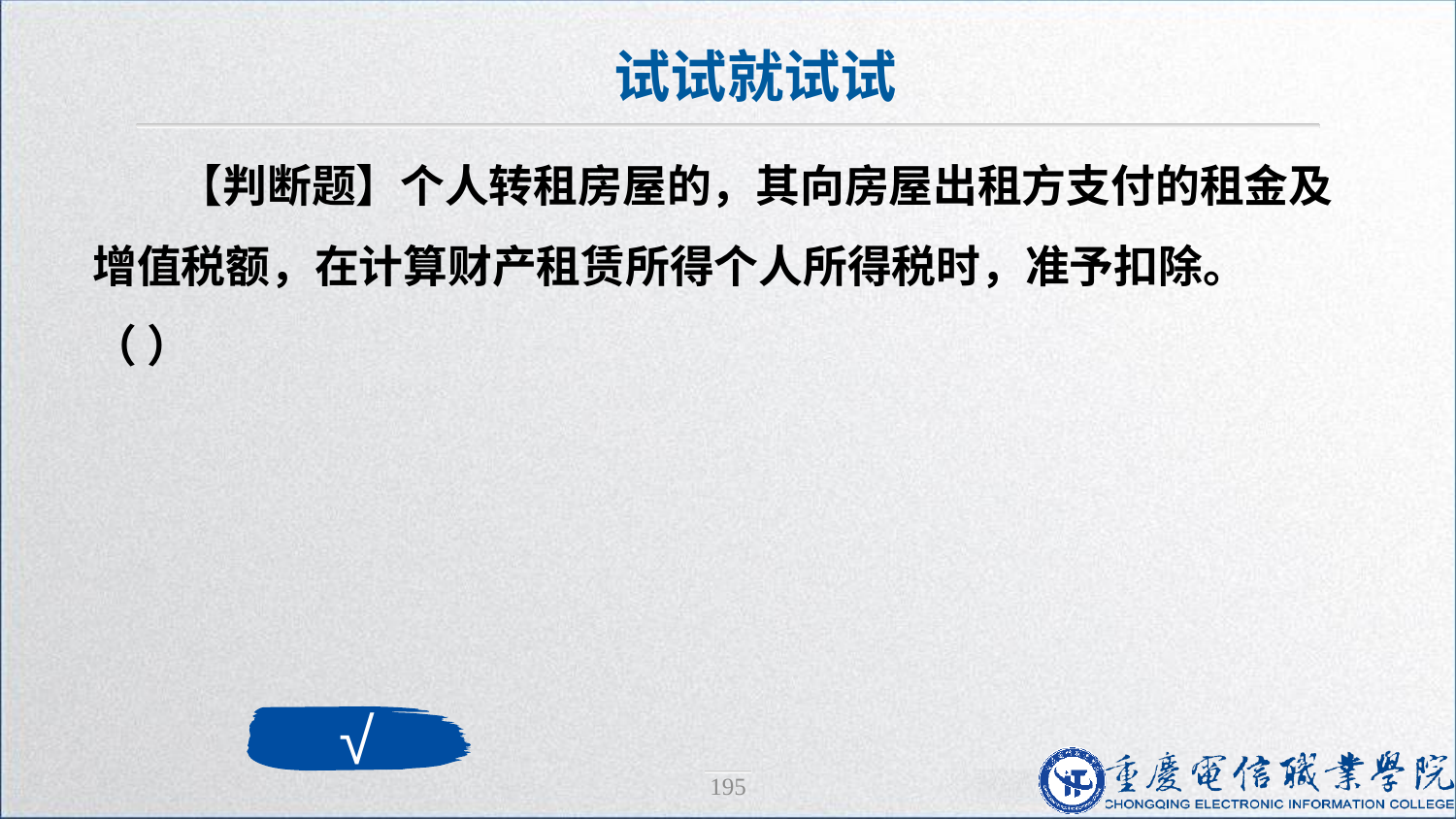

试试就试试
【判断题】个人转租房屋的，其向房屋出租方支付的租金及增值税额，在计算财产租赁所得个人所得税时，准予扣除。（ ）
√

195